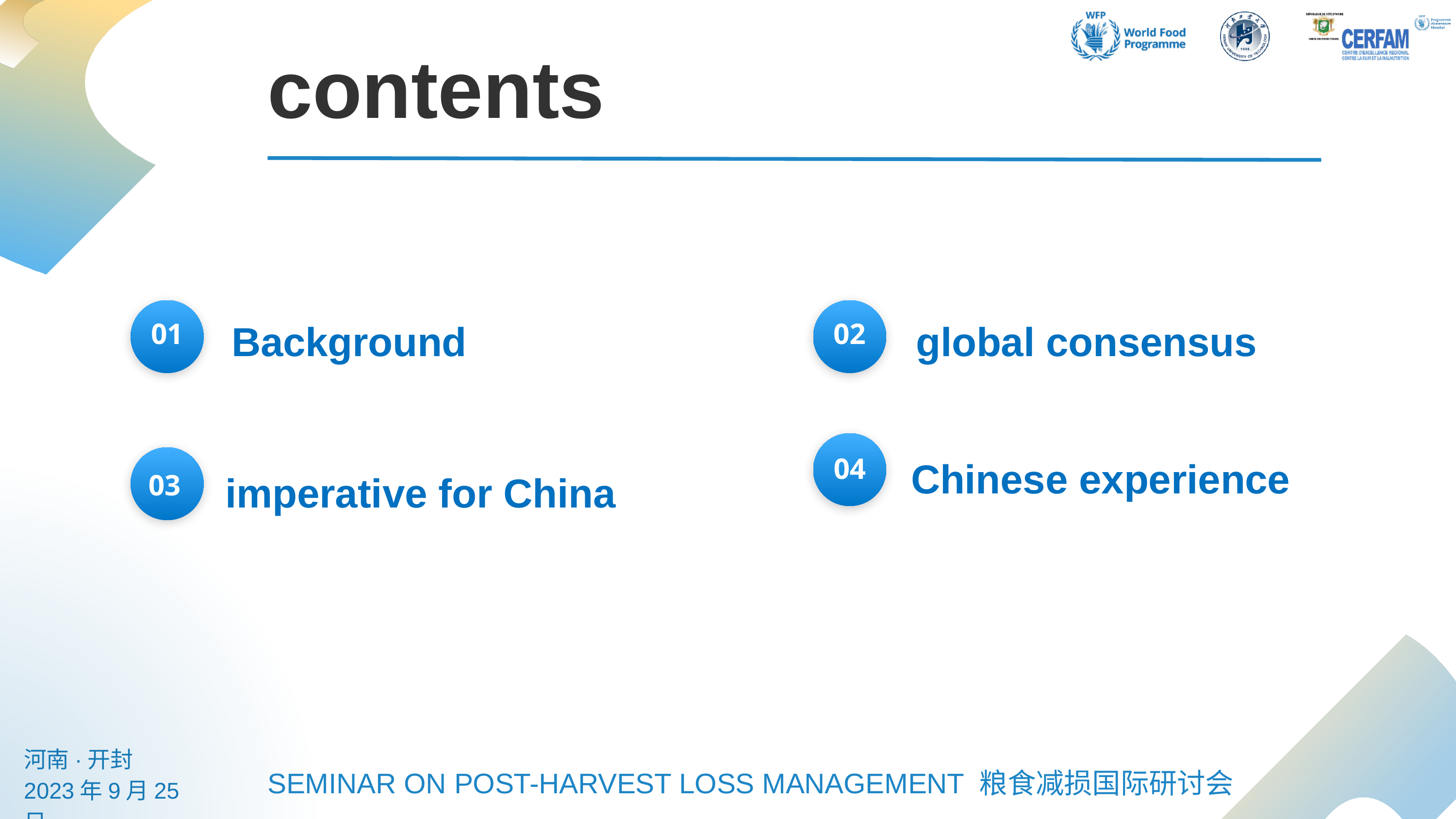

contents

 global consensus

02
Background

01
Chinese experience

04
imperative for China

03

河南·开封
2023年9月25日
SEMINAR ON POST-HARVEST LOSS MANAGEMENT 粮食减损国际研讨会